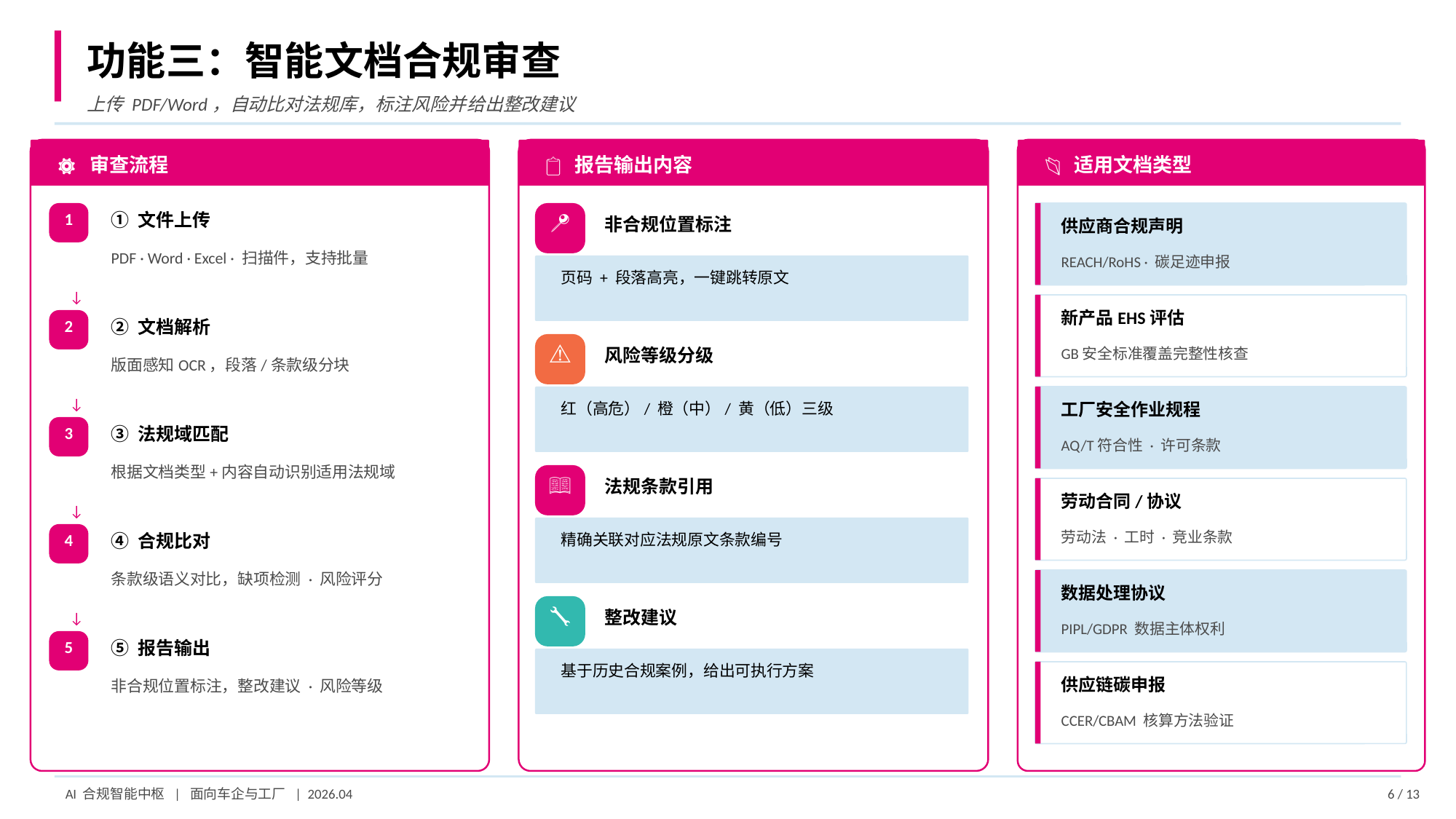

功能三：智能文档合规审查
上传 PDF/Word，自动比对法规库，标注风险并给出整改建议

⚙️  审查流程
📋  报告输出内容
📂  适用文档类型

1
① 文件上传

📍

非合规位置标注
供应商合规声明
PDF · Word · Excel · 扫描件，支持批量
REACH/RoHS · 碳足迹申报

页码 + 段落高亮，一键跳转原文
↓

新产品EHS评估

2
② 文档解析

⚠️
风险等级分级
GB安全标准覆盖完整性核查
版面感知OCR，段落/条款级分块

↓
红（高危）/ 橙（中）/ 黄（低）三级
工厂安全作业规程

3
③ 法规域匹配
AQ/T符合性 · 许可条款
根据文档类型+内容自动识别适用法规域

📖
法规条款引用

劳动合同/协议
↓

劳动法 · 工时 · 竞业条款

4
④ 合规比对
精确关联对应法规原文条款编号
条款级语义对比，缺项检测 · 风险评分

数据处理协议

🔧
整改建议
↓
PIPL/GDPR 数据主体权利

5
⑤ 报告输出

基于历史合规案例，给出可执行方案

供应链碳申报
非合规位置标注，整改建议 · 风险等级
CCER/CBAM 核算方法验证

AI 合规智能中枢  |  面向车企与工厂  |  2026.04
6 / 13